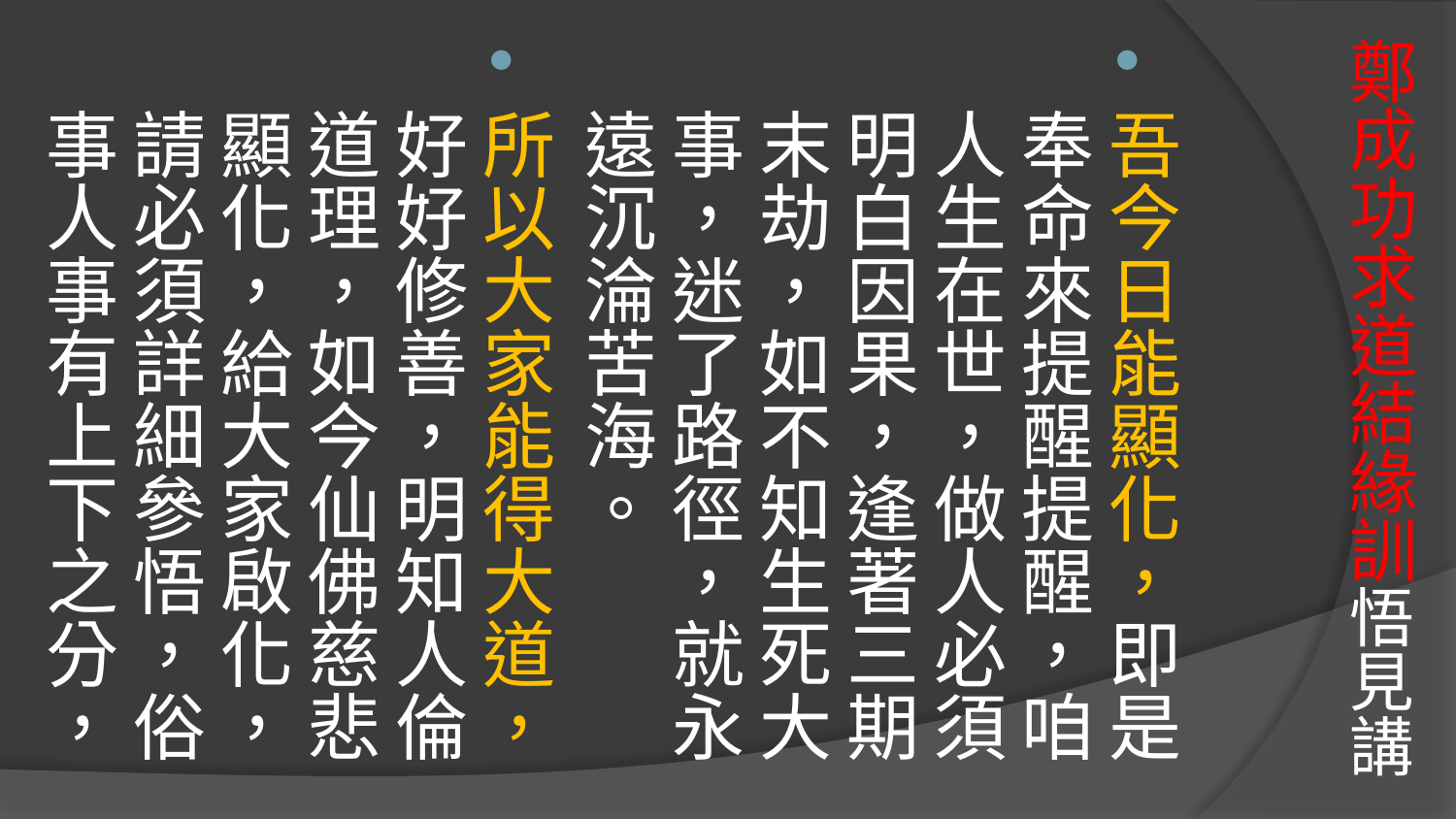

# 鄭成功求道結緣訓悟見講
吾今日能顯化，即是奉命來提醒提醒，咱人生在世，做人必須明白因果，逢著三期末劫，如不知生死大事，迷了路徑，就永遠沉淪苦海。
所以大家能得大道，好好修善，明知人倫道理，如今仙佛慈悲顯化，給大家啟化，請必須詳細參悟，俗事人事有上下之分，